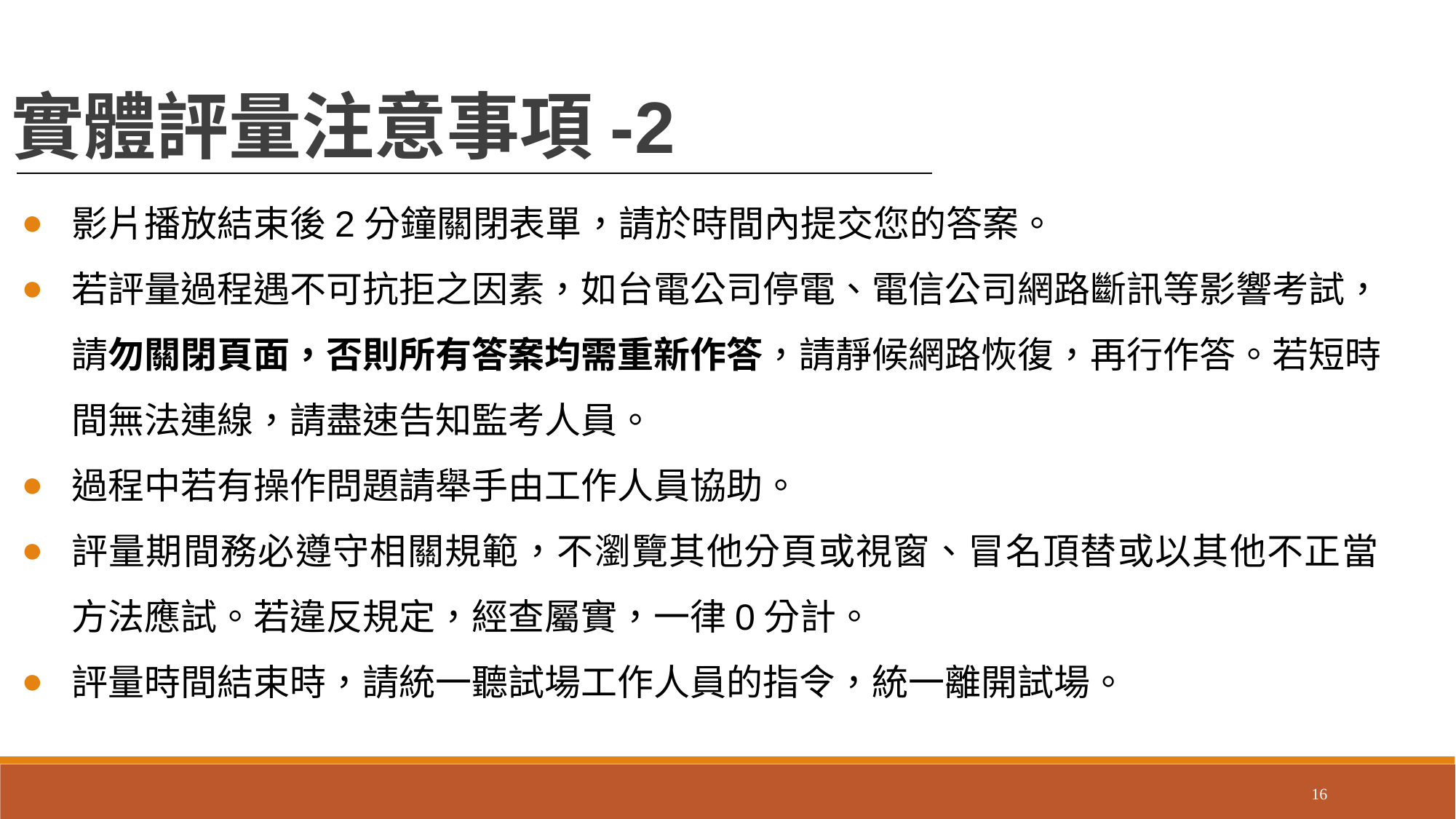

實體評量注意事項-2
影片播放結束後2分鐘關閉表單，請於時間內提交您的答案。
若評量過程遇不可抗拒之因素，如台電公司停電、電信公司網路斷訊等影響考試，請勿關閉頁面，否則所有答案均需重新作答，請靜候網路恢復，再行作答。若短時間無法連線，請盡速告知監考人員。
過程中若有操作問題請舉手由工作人員協助。
評量期間務必遵守相關規範，不瀏覽其他分頁或視窗、冒名頂替或以其他不正當方法應試。若違反規定，經查屬實，一律0分計。
評量時間結束時，請統一聽試場工作人員的指令，統一離開試場。

16